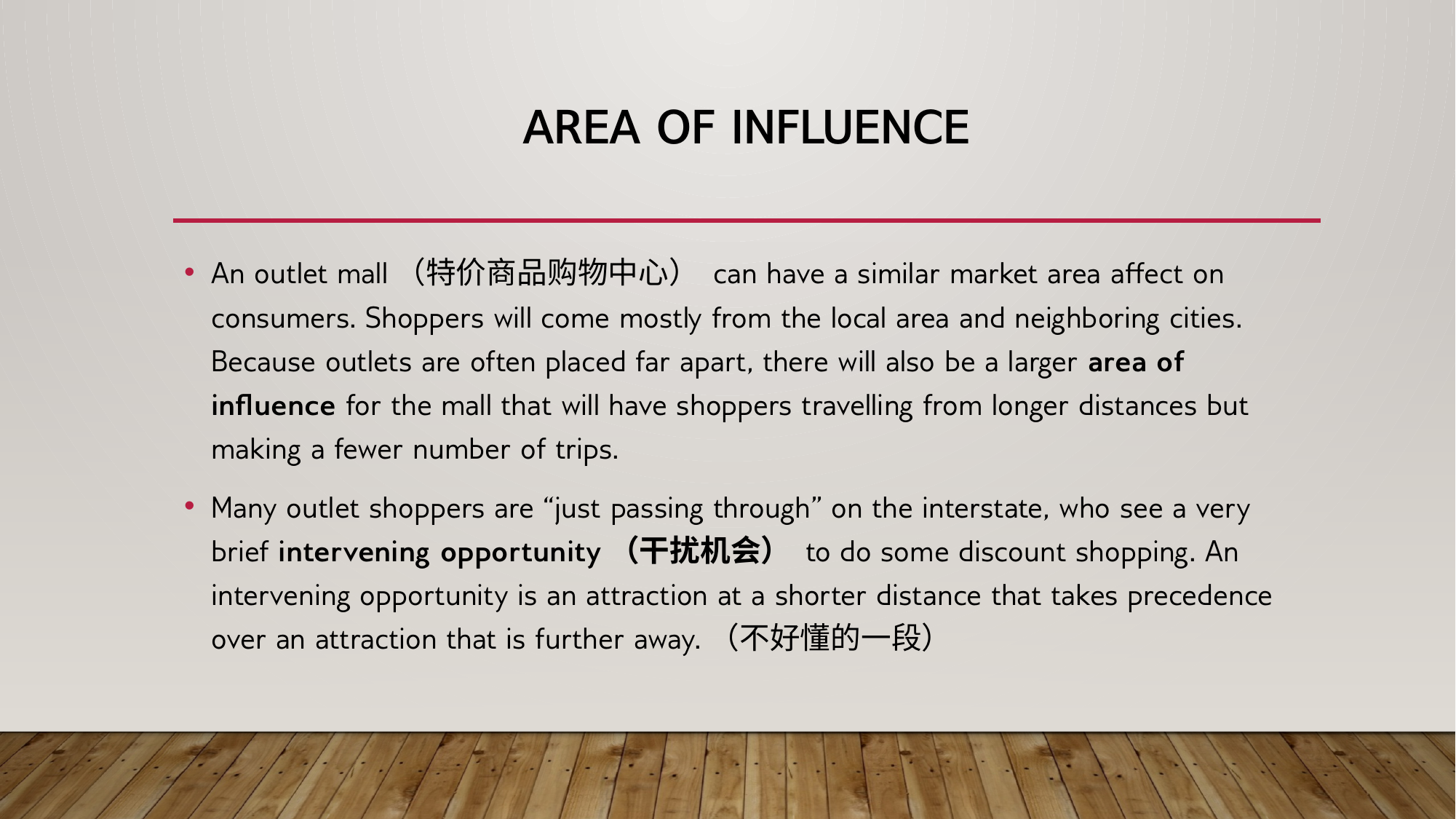

# area of influence
An outlet mall（特价商品购物中心） can have a similar market area affect on consumers. Shoppers will come mostly from the local area and neighboring cities. Because outlets are often placed far apart, there will also be a larger area of influence for the mall that will have shoppers travelling from longer distances but making a fewer number of trips.
Many outlet shoppers are “just passing through” on the interstate, who see a very brief intervening opportunity（干扰机会） to do some discount shopping. An intervening opportunity is an attraction at a shorter distance that takes precedence over an attraction that is further away.（不好懂的一段）